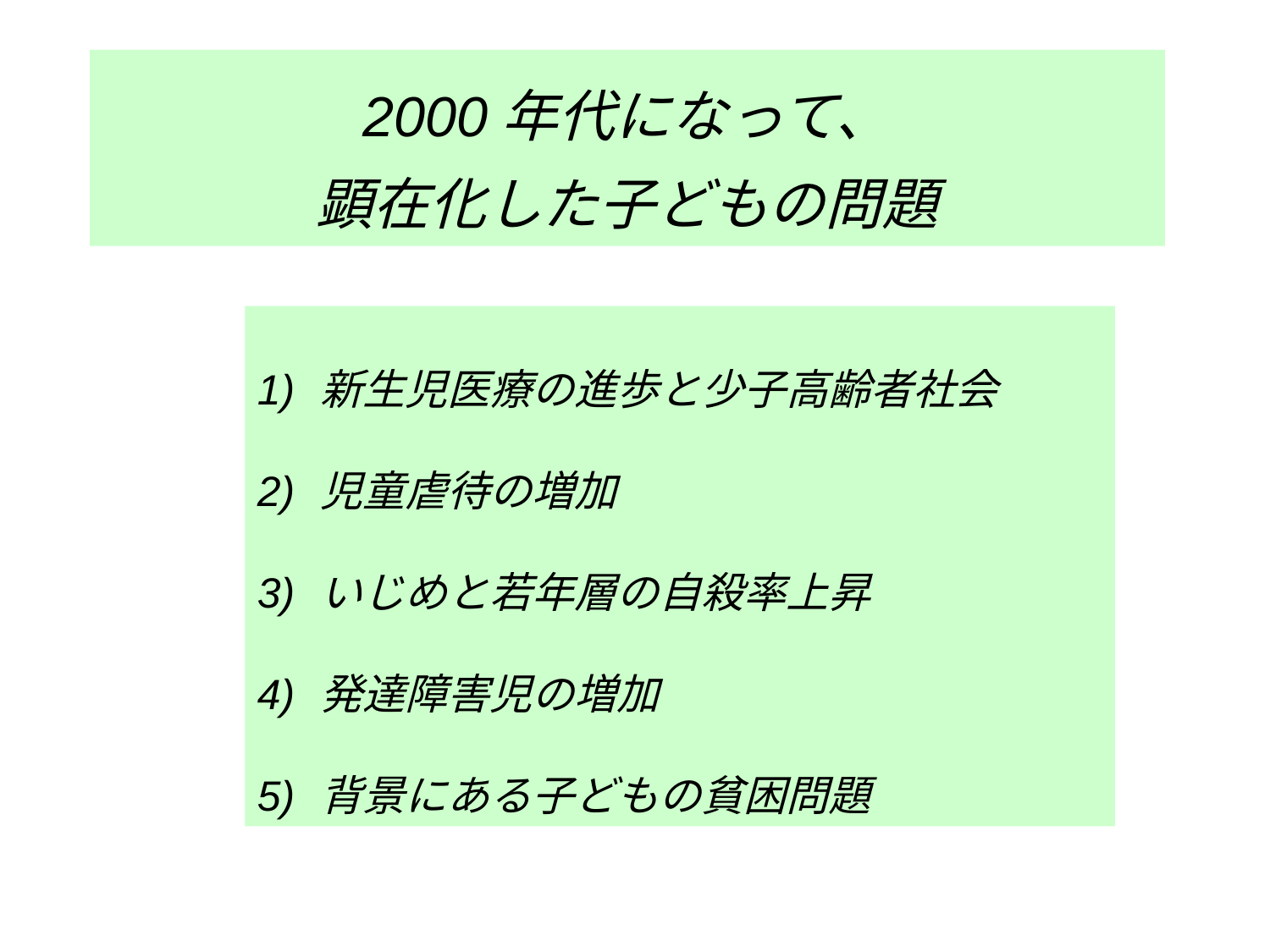

2000年代になって、
顕在化した子どもの問題
新生児医療の進歩と少子高齢者社会
児童虐待の増加
いじめと若年層の自殺率上昇
発達障害児の増加
背景にある子どもの貧困問題